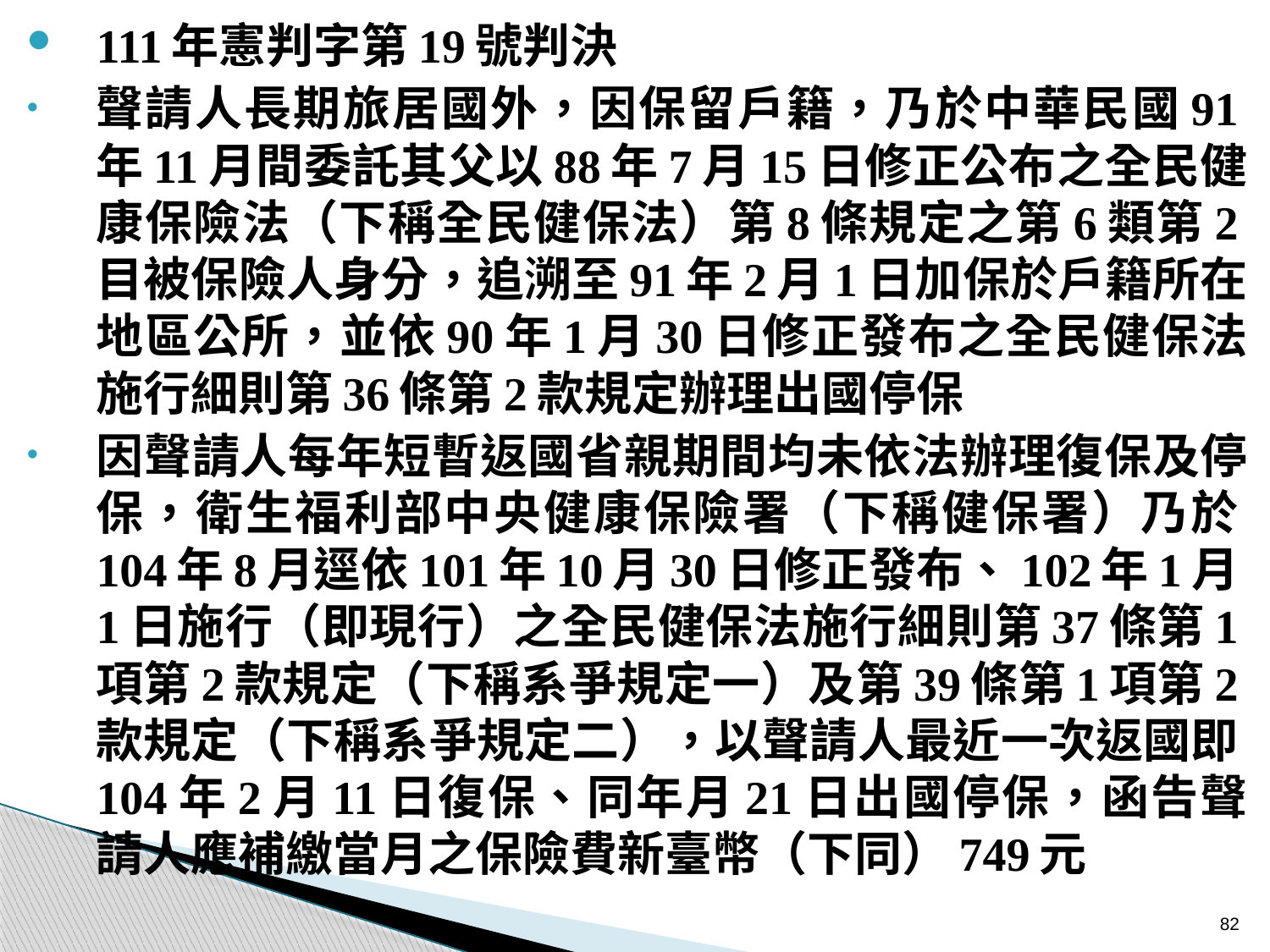

111年憲判字第19號判決
聲請人長期旅居國外，因保留戶籍，乃於中華民國91年11月間委託其父以88年7月15日修正公布之全民健康保險法（下稱全民健保法）第8條規定之第6類第2目被保險人身分，追溯至91年2月1日加保於戶籍所在地區公所，並依90年1月30日修正發布之全民健保法施行細則第36條第2款規定辦理出國停保
因聲請人每年短暫返國省親期間均未依法辦理復保及停保，衛生福利部中央健康保險署（下稱健保署）乃於104年8月逕依101年10月30日修正發布、102年1月1日施行（即現行）之全民健保法施行細則第37條第1項第2款規定（下稱系爭規定一）及第39條第1項第2款規定（下稱系爭規定二），以聲請人最近一次返國即104年2月11日復保、同年月21日出國停保，函告聲請人應補繳當月之保險費新臺幣（下同）749元
82